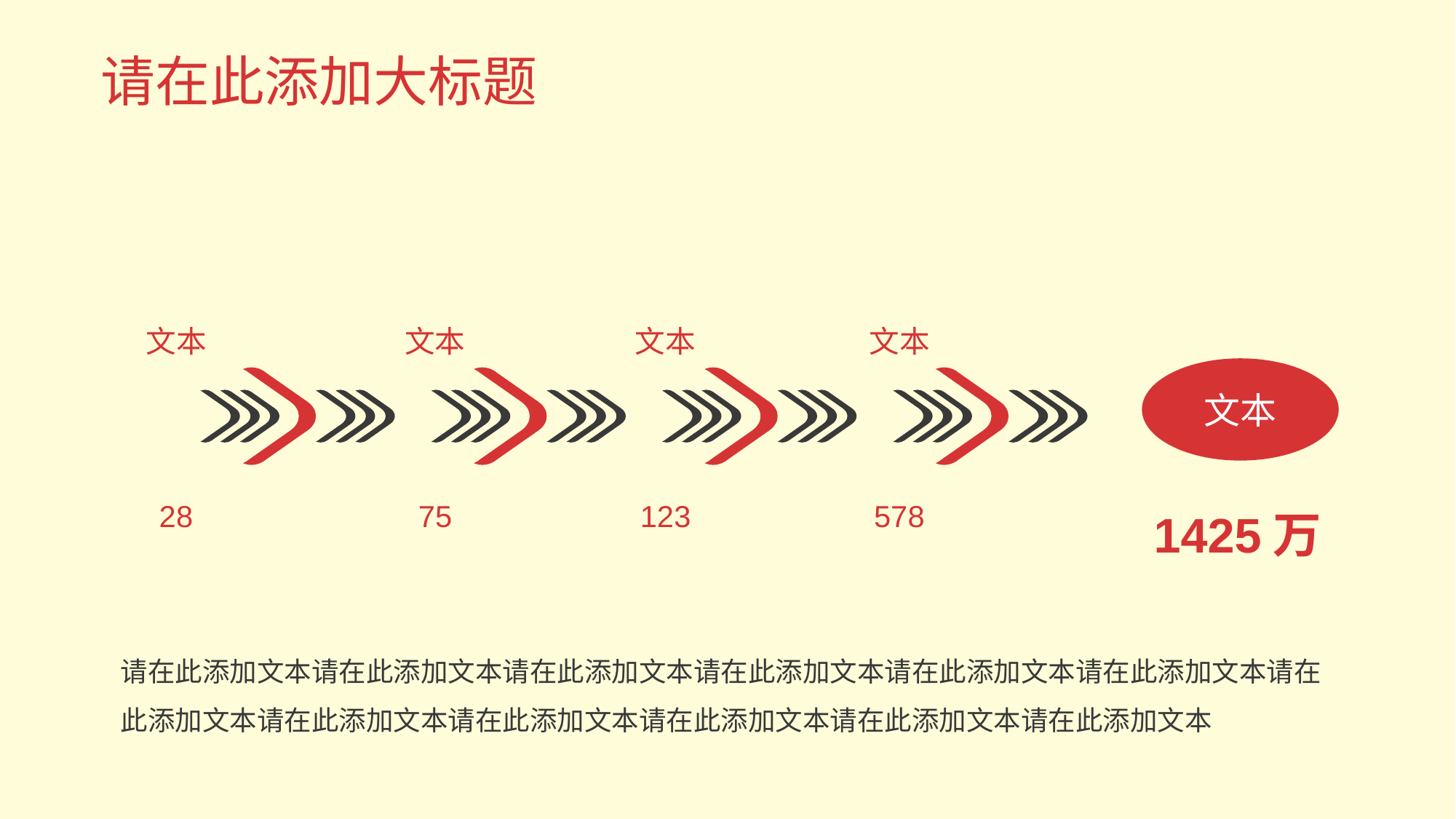

# 请在此添加大标题
文本
文本
文本
文本
文本

1425万
28
75
123
578
请在此添加文本请在此添加文本请在此添加文本请在此添加文本请在此添加文本请在此添加文本请在此添加文本请在此添加文本请在此添加文本请在此添加文本请在此添加文本请在此添加文本